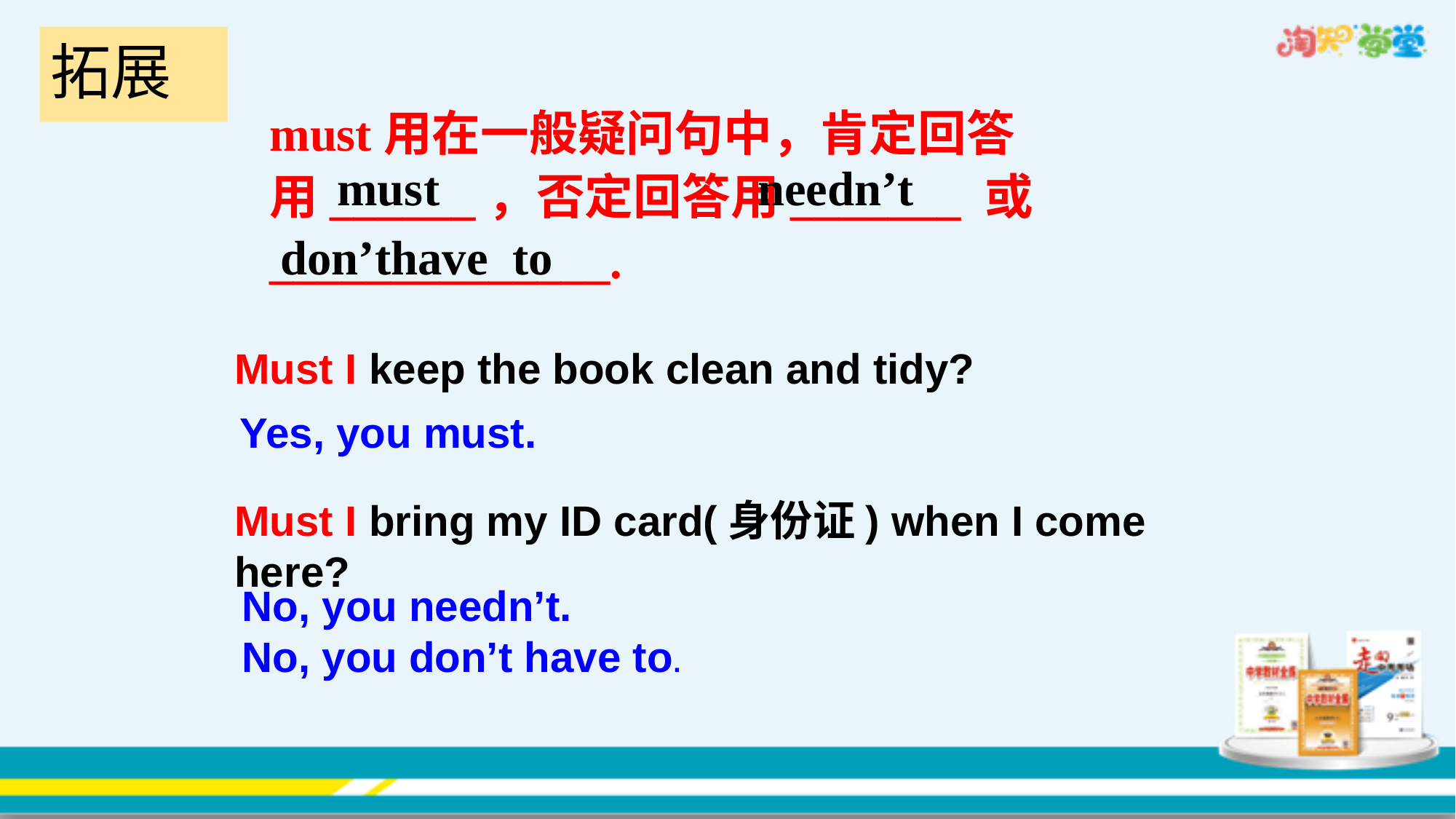

拓展
must用在一般疑问句中，肯定回答用______，否定回答用_______ 或 ______________.
must
needn’t
don’thave  to
Must I keep the book clean and tidy?

Must I bring my ID card(身份证) when I come here?
Yes, you must.
No, you needn’t.
No, you don’t have to.